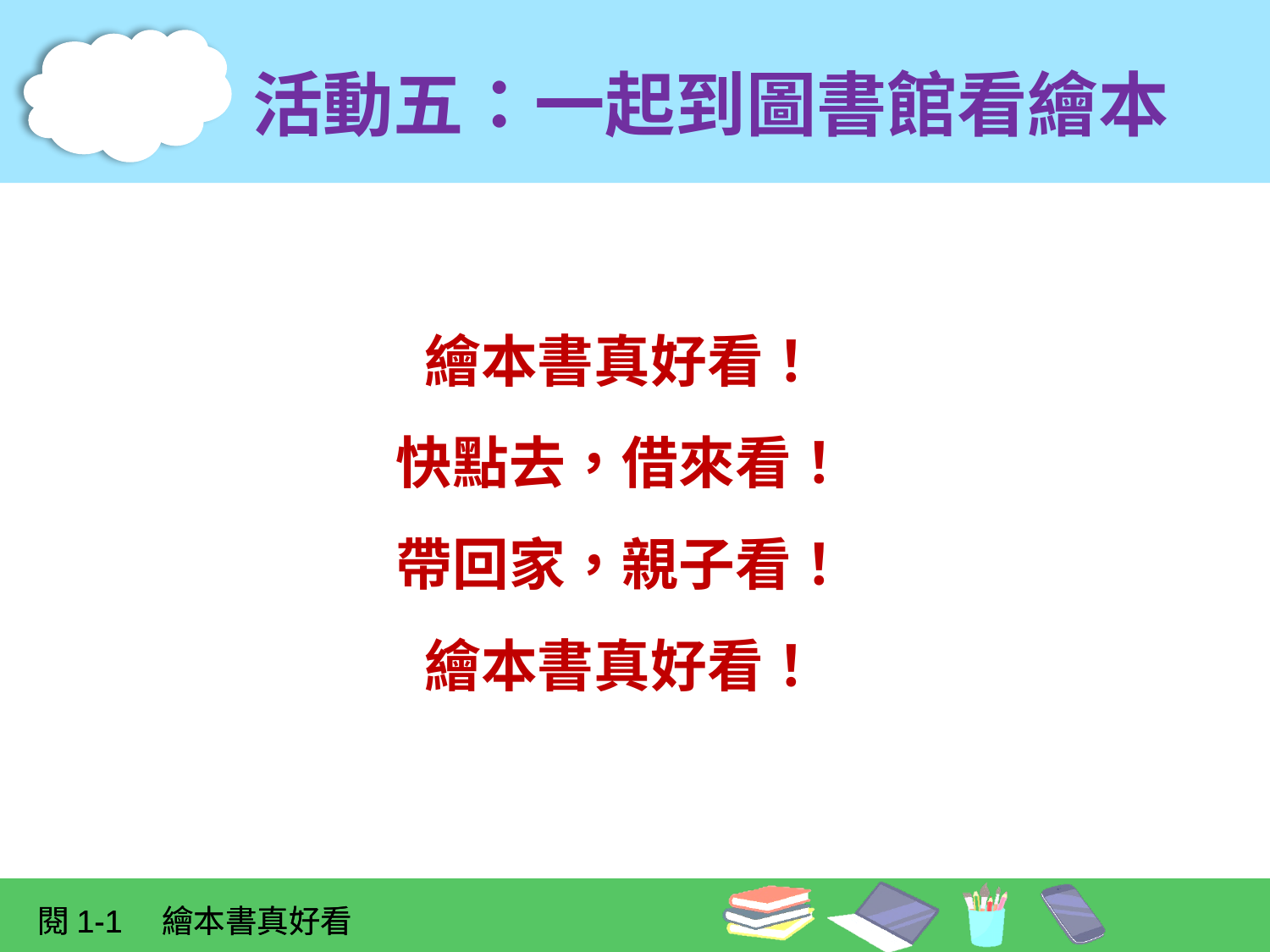

活動五：一起到圖書館看繪本
繪本書真好看！
快點去，借來看！
帶回家，親子看！
繪本書真好看！